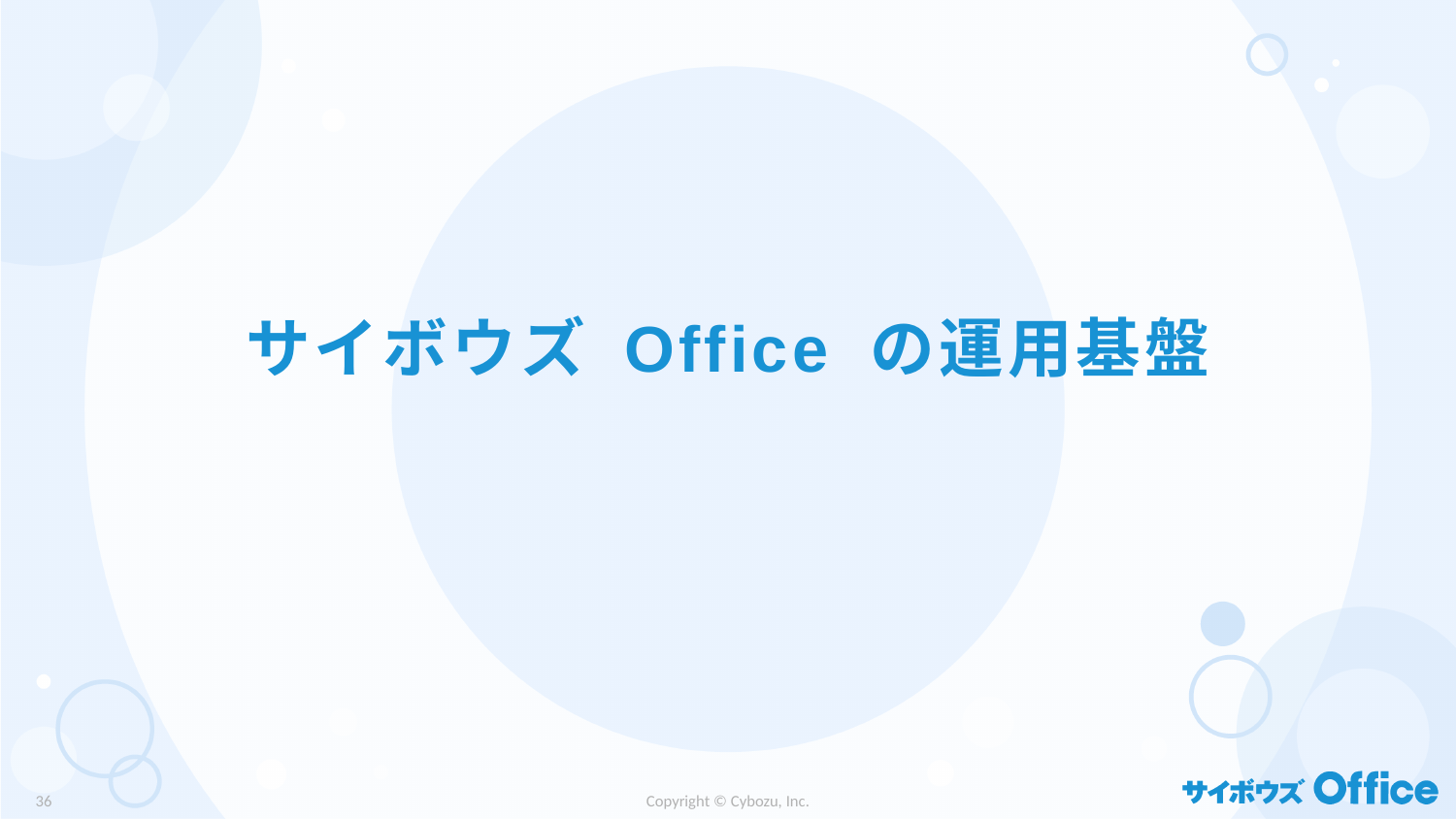

# サイボウズ Office の運用基盤
36
Copyright © Cybozu, Inc.